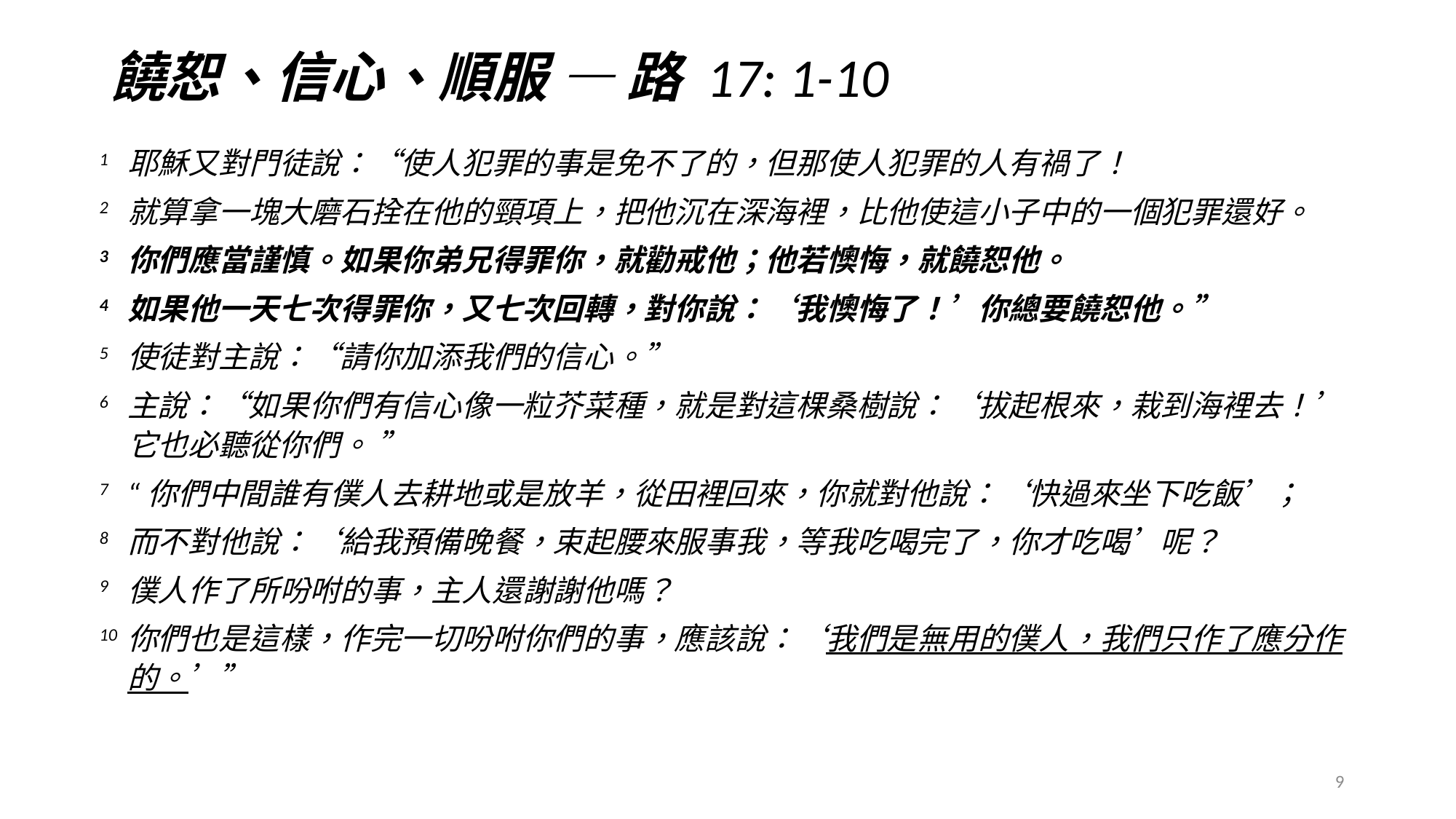

# 饒恕、信心、順服 — 路 17: 1-10
1	耶穌又對門徒說：“使人犯罪的事是免不了的，但那使人犯罪的人有禍了！
2 	就算拿一塊大磨石拴在他的頸項上，把他沉在深海裡，比他使這小子中的一個犯罪還好。
3 	你們應當謹慎。如果你弟兄得罪你，就勸戒他；他若懊悔，就饒恕他。
4 	如果他一天七次得罪你，又七次回轉，對你說：‘我懊悔了！’你總要饒恕他。”
5 	使徒對主說：“請你加添我們的信心。”
6 	主說：“如果你們有信心像一粒芥菜種，就是對這棵桑樹說：‘拔起根來，栽到海裡去！’它也必聽從你們。 ”
7 	“你們中間誰有僕人去耕地或是放羊，從田裡回來，你就對他說：‘快過來坐下吃飯’；
8 	而不對他說：‘給我預備晚餐，束起腰來服事我，等我吃喝完了，你才吃喝’呢？
9 	僕人作了所吩咐的事，主人還謝謝他嗎？
10 	你們也是這樣，作完一切吩咐你們的事，應該說：‘我們是無用的僕人，我們只作了應分作的。’”
9